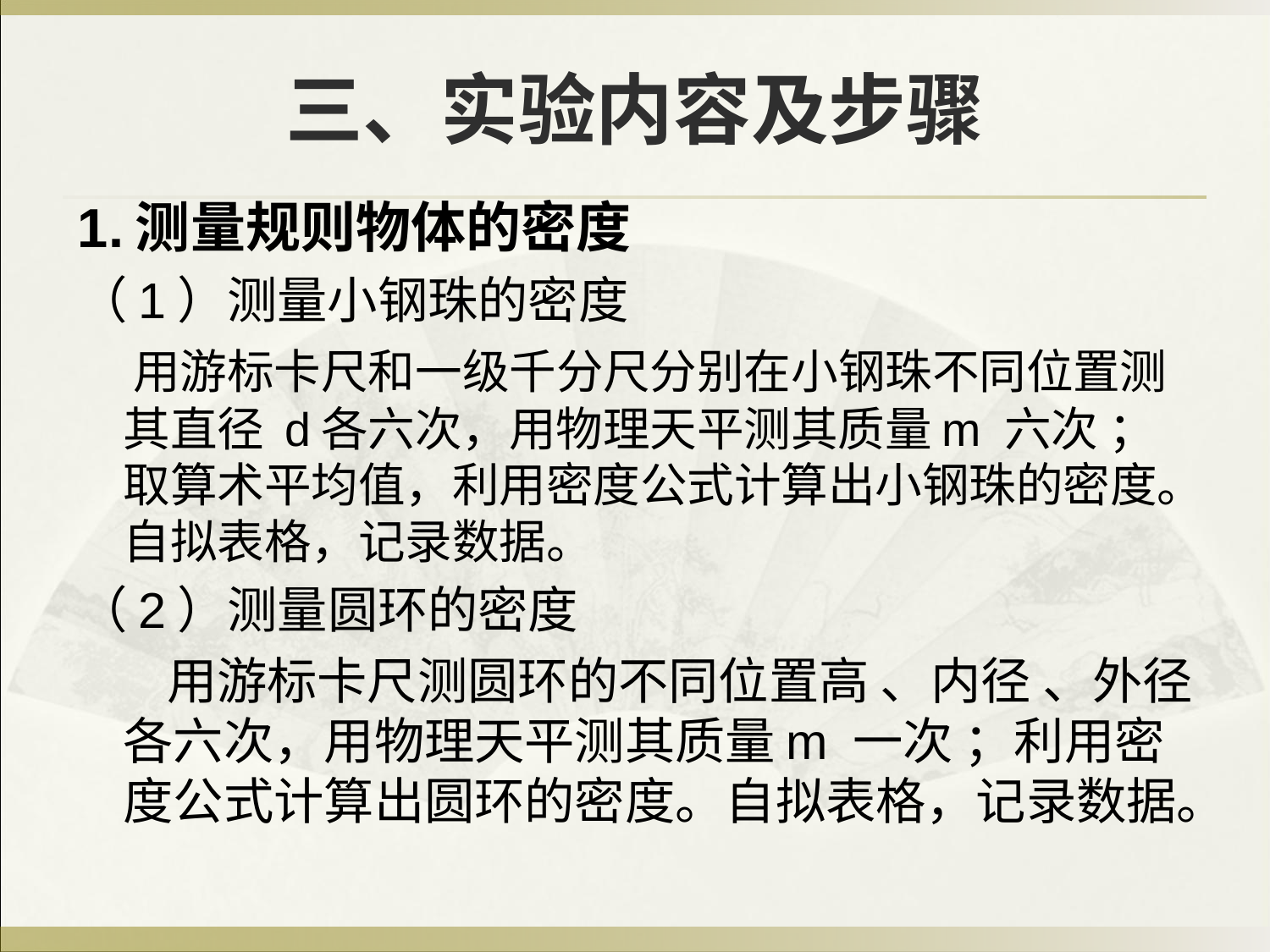

# 三、实验内容及步骤
1.测量规则物体的密度
（1）测量小钢珠的密度
    用游标卡尺和一级千分尺分别在小钢珠不同位置测其直径 d各六次，用物理天平测其质量m 六次 ；取算术平均值，利用密度公式计算出小钢珠的密度。自拟表格，记录数据。
（2）测量圆环的密度
       用游标卡尺测圆环的不同位置高 、内径 、外径 各六次，用物理天平测其质量m 一次 ；利用密度公式计算出圆环的密度。自拟表格，记录数据。